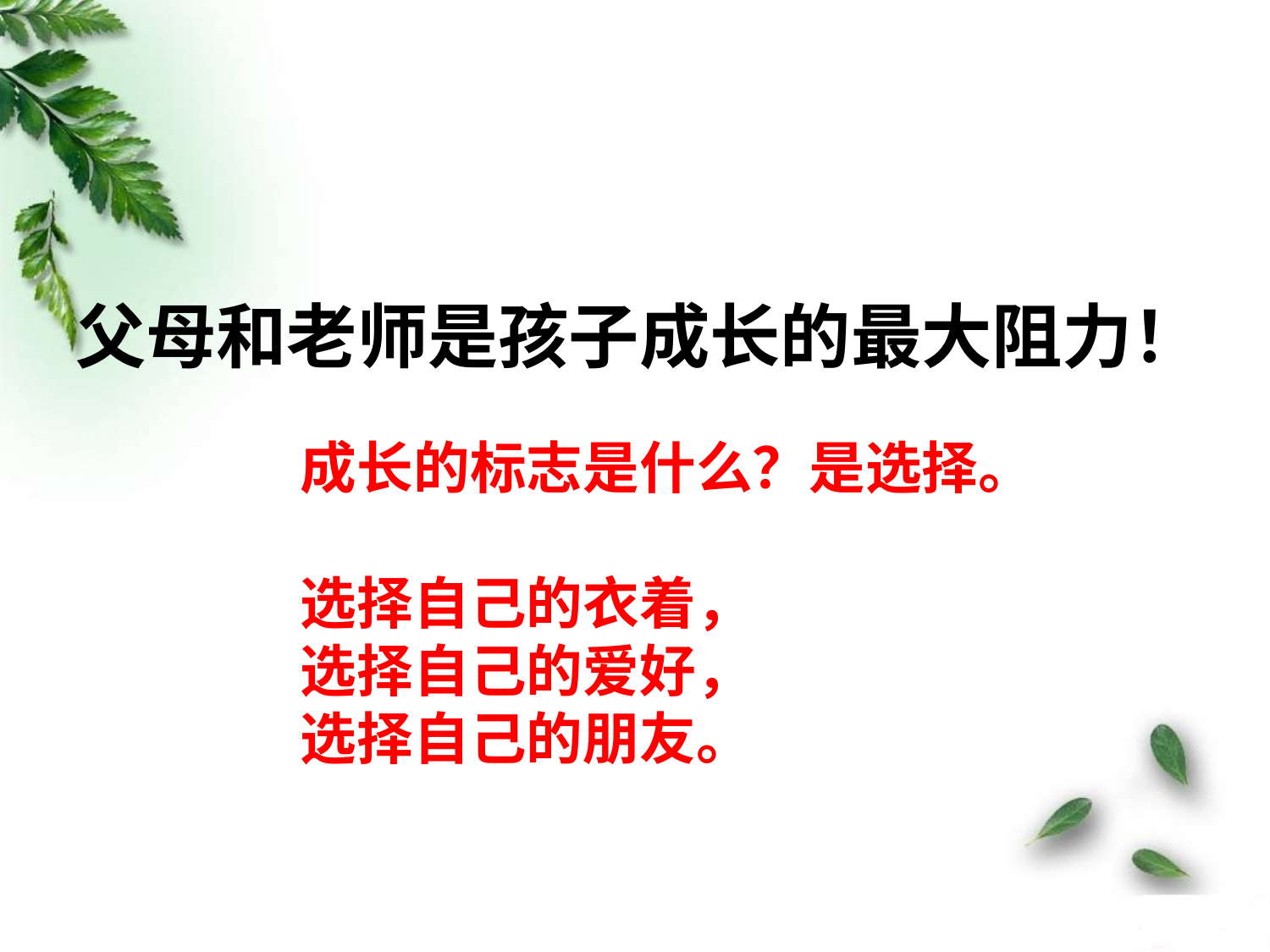

父母和老师是孩子成长的最大阻力！
成长的标志是什么？是选择。

选择自己的衣着，
选择自己的爱好，
选择自己的朋友。